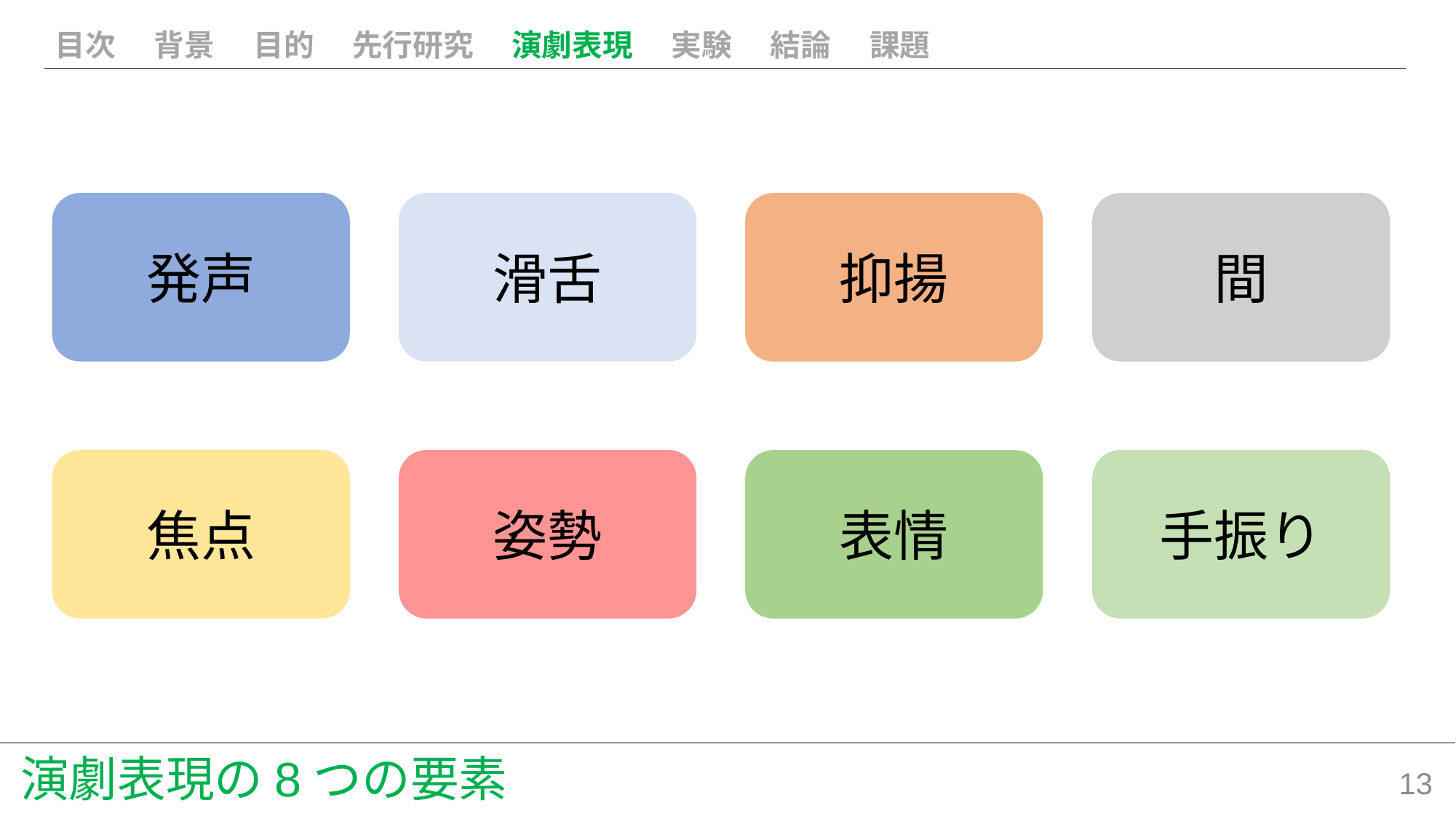

目次
背景
目的
先行研究
演劇表現
実験
結論
課題
発声
滑舌
間
抑揚
焦点
姿勢
手振り
表情
演劇表現の8つの要素
13